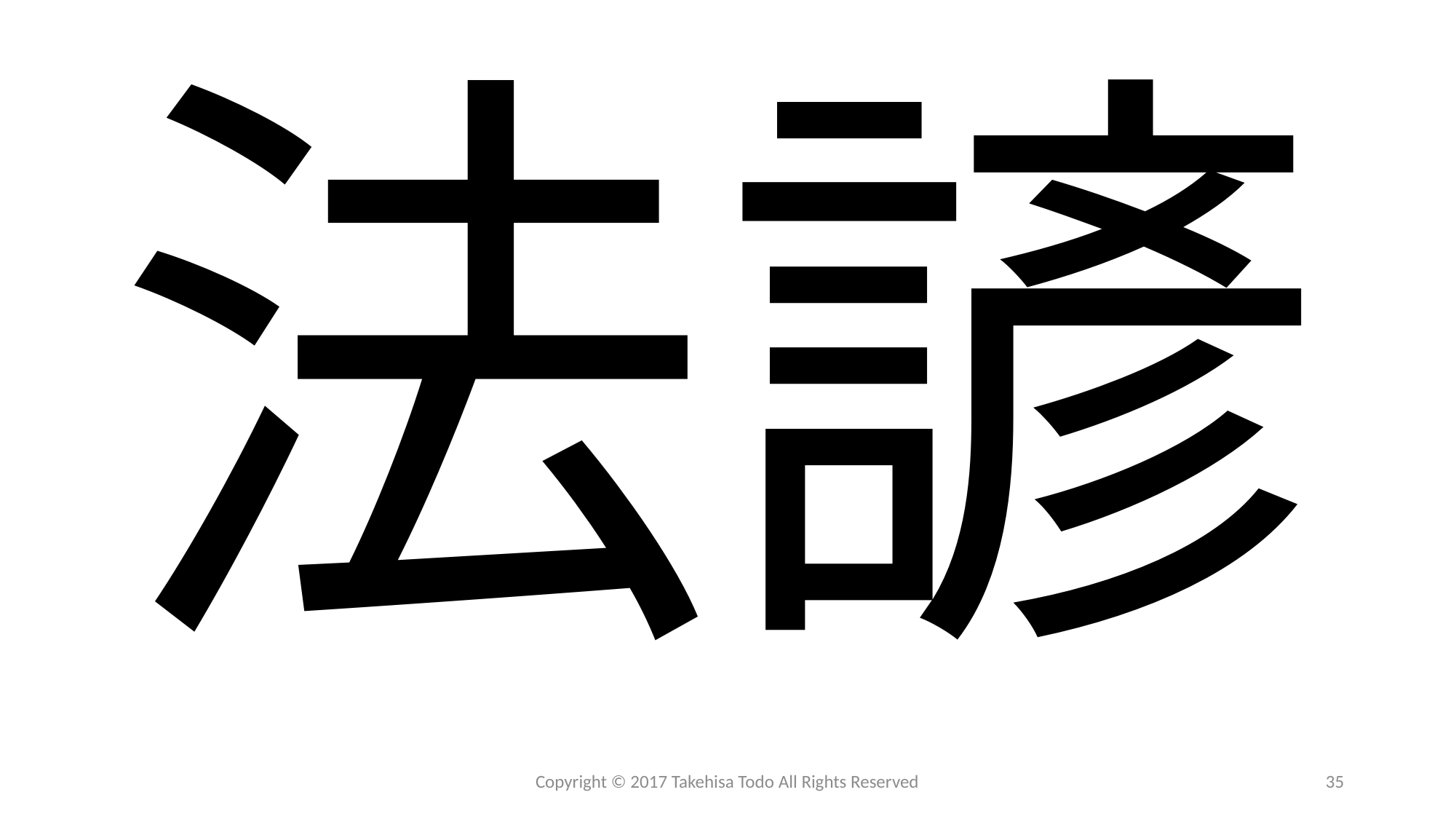

# 法諺
Copyright © 2017 Takehisa Todo All Rights Reserved
35